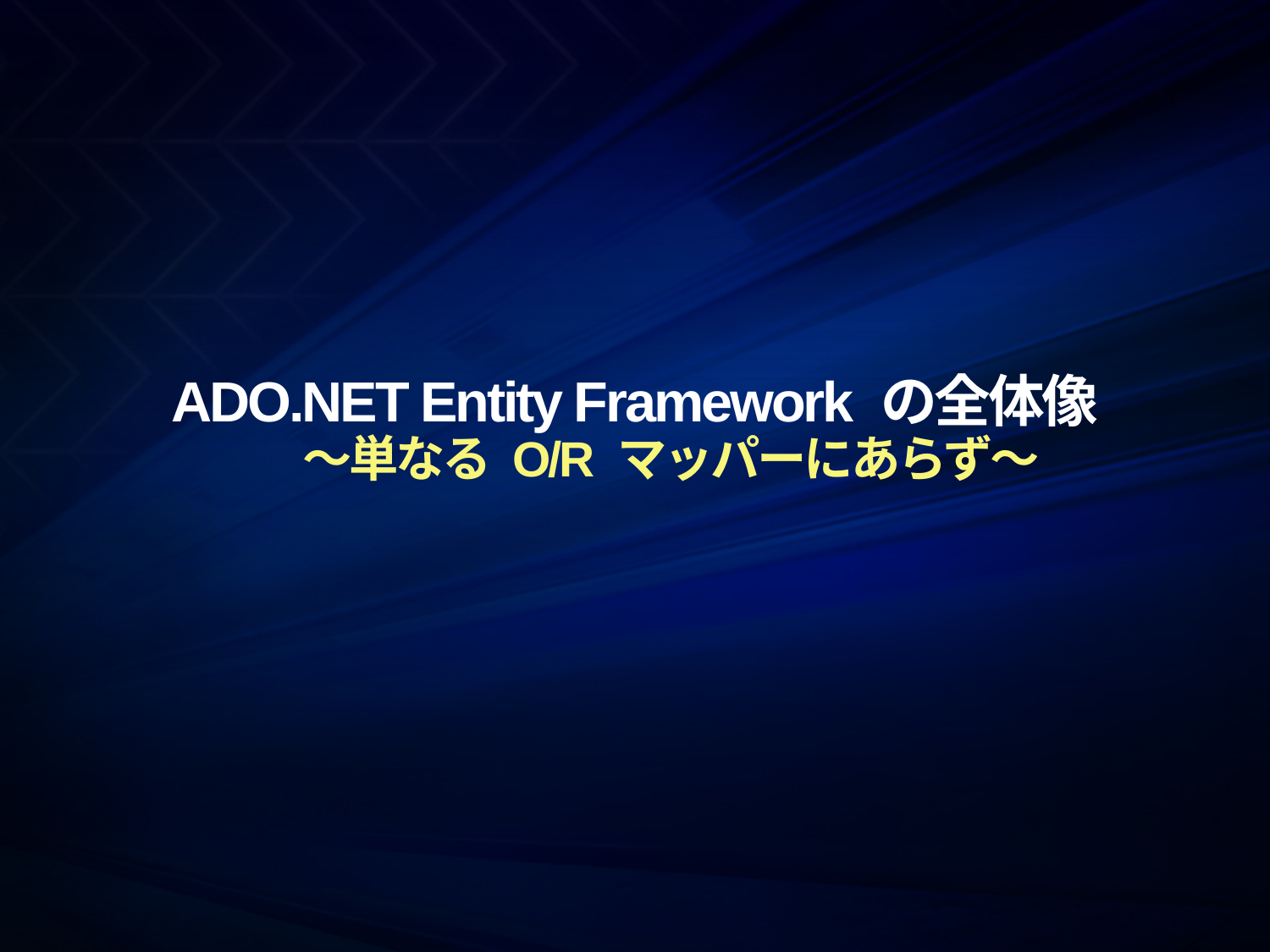

# ADO.NET Entity Framework の全体像 ～単なる O/R マッパーにあらず～